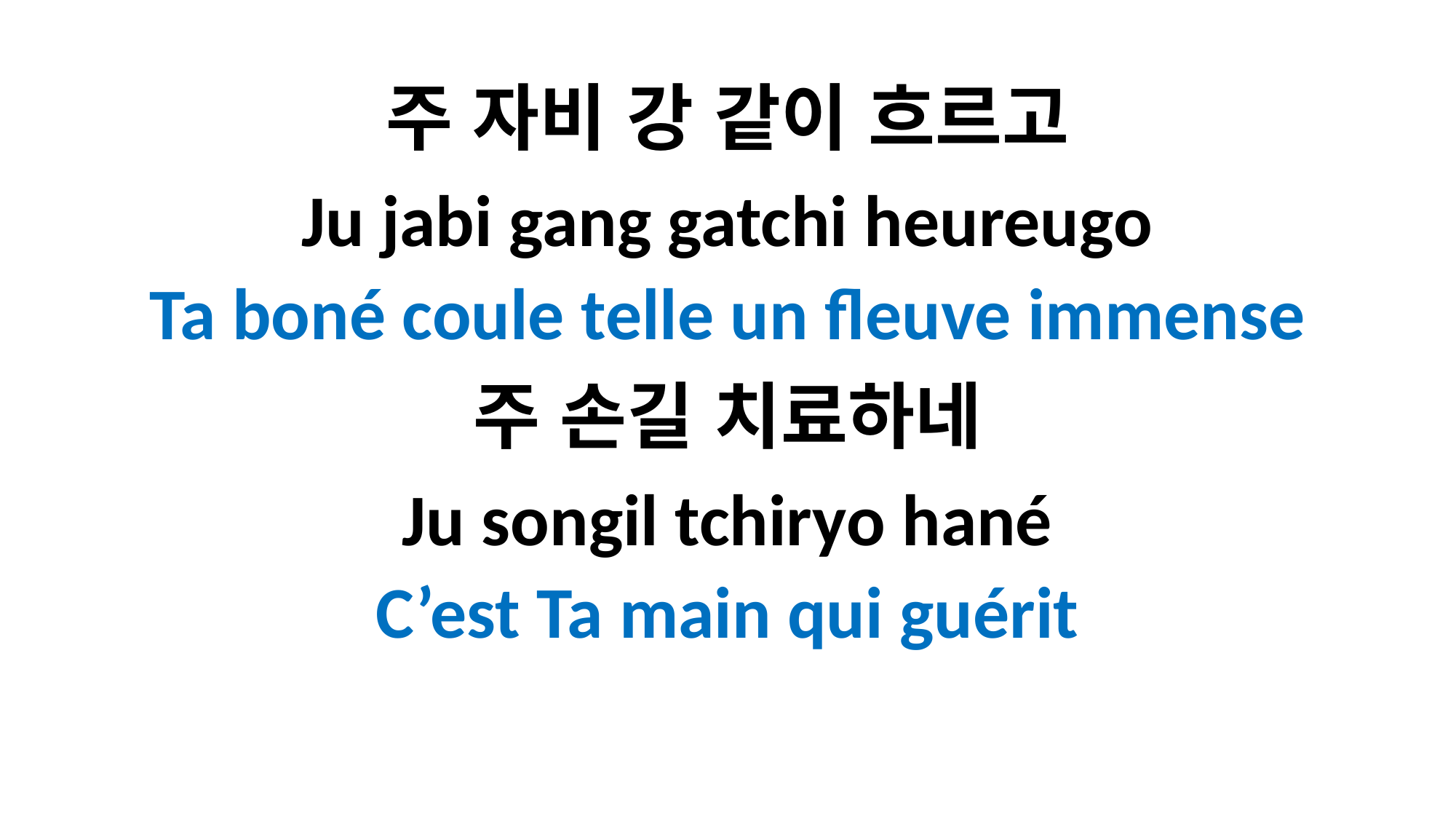

주 자비 강 같이 흐르고
Ju jabi gang gatchi heureugo
Ta boné coule telle un fleuve immense
주 손길 치료하네
Ju songil tchiryo hané
C’est Ta main qui guérit